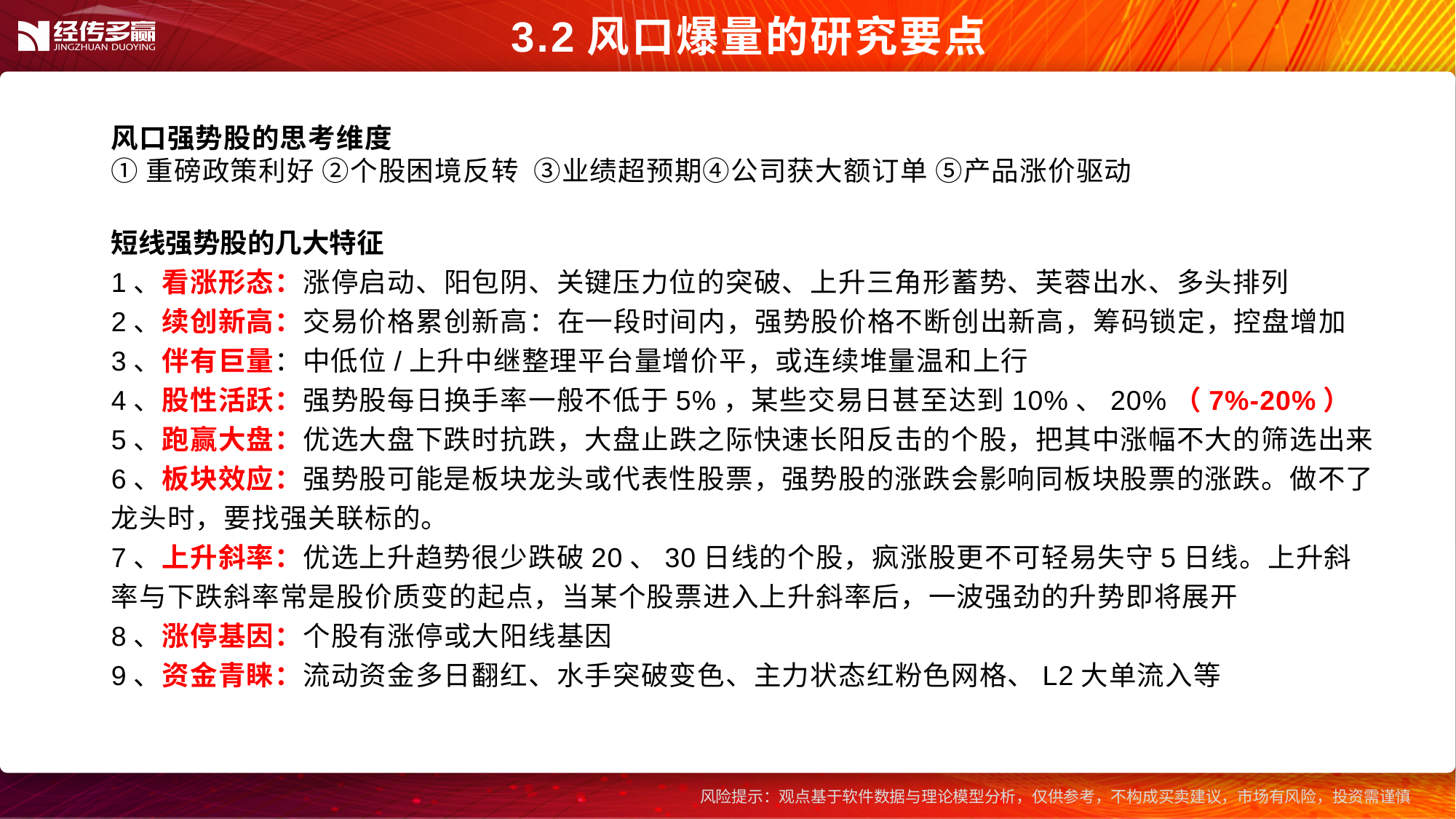

3.2风口爆量的研究要点
风口强势股的思考维度
①重磅政策利好 ②个股困境反转  ③业绩超预期④公司获大额订单 ⑤产品涨价驱动

短线强势股的几大特征
1、看涨形态：涨停启动、阳包阴、关键压力位的突破、上升三角形蓄势、芙蓉出水、多头排列
2、续创新高：交易价格累创新高‌：在一段时间内，强势股价格不断创出新高，筹码锁定，控盘增加
3、伴有巨量：中低位/上升中继整理平台量增价平，或连续堆量温和上行
4、股性活跃：强势股每日换手率一般不低于5%，某些交易日甚至达到10%、20%（7%-20%）
5、跑赢大盘：优选大盘下跌时抗跌，大盘止跌之际快速长阳反击的个股，把其中涨幅不大的筛选出来
6、板块效应：强势股可能是板块龙头或代表性股票，强势股的涨跌会影响同板块股票的涨跌。做不了龙头时，要找强关联标的。
7、上升斜率：优选上升趋势很少跌破20、30日线的个股，疯涨股更不可轻易失守5日线。上升斜率与下跌斜率常是股价质变的起点，当某个股票进入上升斜率后，一波强劲的升势即将展开
8、涨停基因：个股有涨停或大阳线基因
9、资金青睐：流动资金多日翻红、水手突破变色、主力状态红粉色网格、L2大单流入等